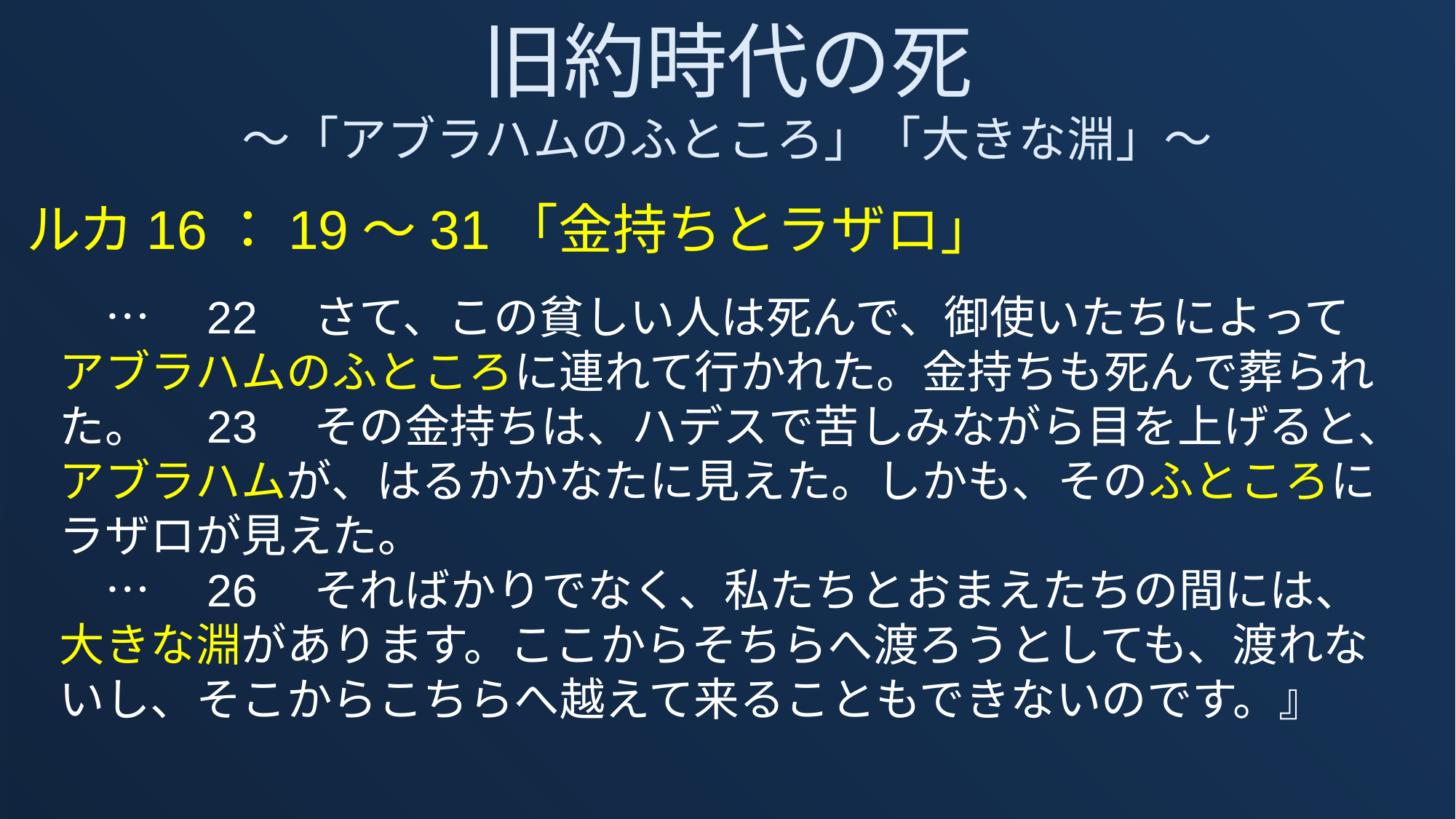

旧約時代の死
～「アブラハムのふところ」「大きな淵」～
ルカ16：19～31「金持ちとラザロ」
　…　22　さて、この貧しい人は死んで、御使いたちによってアブラハムのふところに連れて行かれた。金持ちも死んで葬られた。　23　その金持ちは、ハデスで苦しみながら目を上げると、アブラハムが、はるかかなたに見えた。しかも、そのふところにラザロが見えた。
　…　26　そればかりでなく、私たちとおまえたちの間には、大きな淵があります。ここからそちらへ渡ろうとしても、渡れないし、そこからこちらへ越えて来ることもできないのです。』